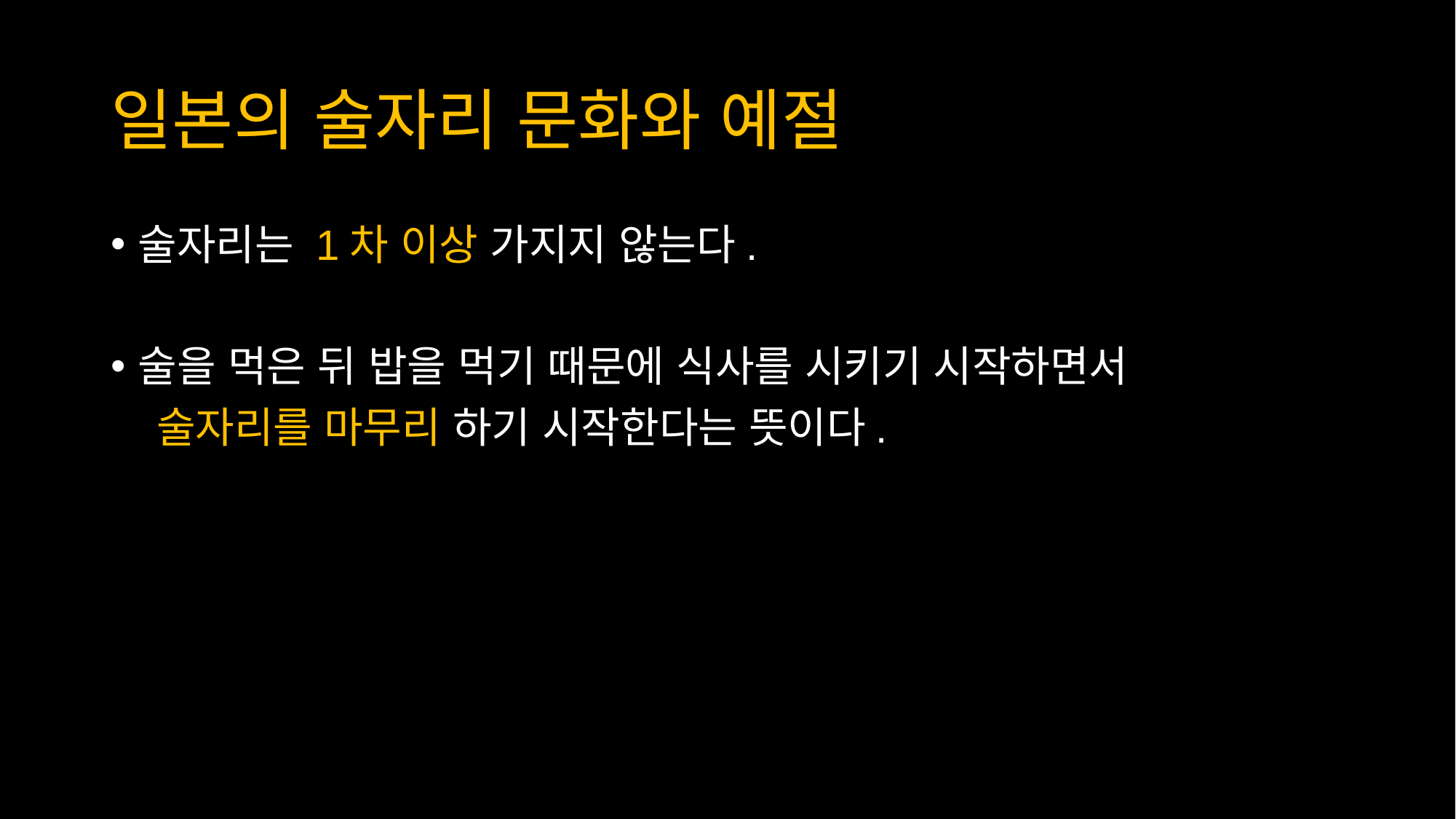

# 일본의 술자리 문화와 예절
술자리는 1차 이상 가지지 않는다.

술을 먹은 뒤 밥을 먹기 때문에 식사를 시키기 시작하면서
   술자리를 마무리 하기 시작한다는 뜻이다.